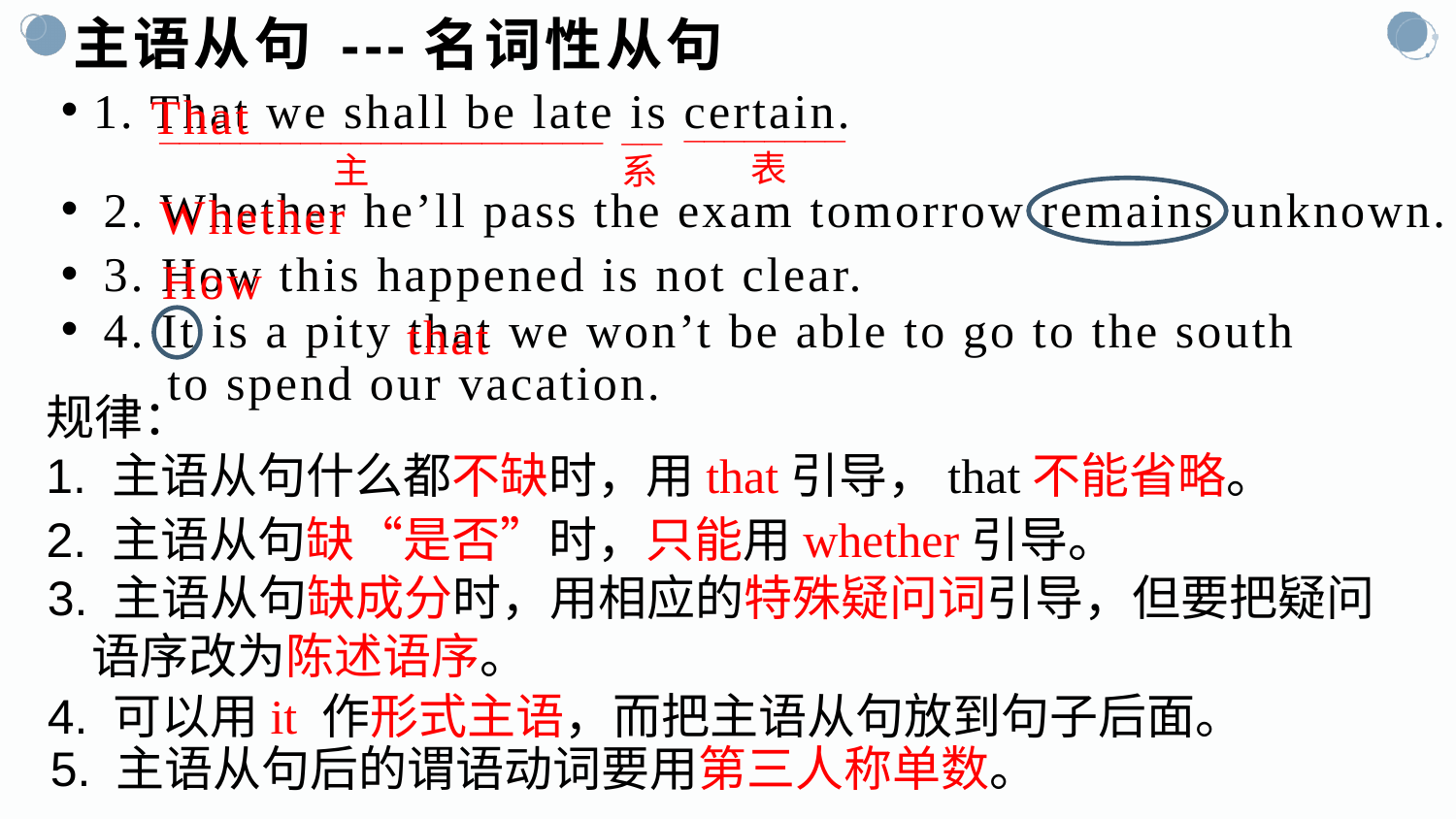

主语从句
---名词性从句
That
 1. That we shall be late is certain.
________
       表
______________________
                    主
__
系
Whether
 2. Whether he’ll pass the exam tomorrow remains unknown.

 How
 3. How this happened is not clear.
 that
 4. It is a pity that we won’t be able to go to the south
       to spend our vacation.

规律：
1. 主语从句什么都不缺时，用that引导，that不能省略。
2. 主语从句缺“是否”时，只能用whether引导。
3. 主语从句缺成分时，用相应的特殊疑问词引导，但要把疑问
   语序改为陈述语序。
4. 可以用it 作形式主语，而把主语从句放到句子后面。
5. 主语从句后的谓语动词要用第三人称单数。